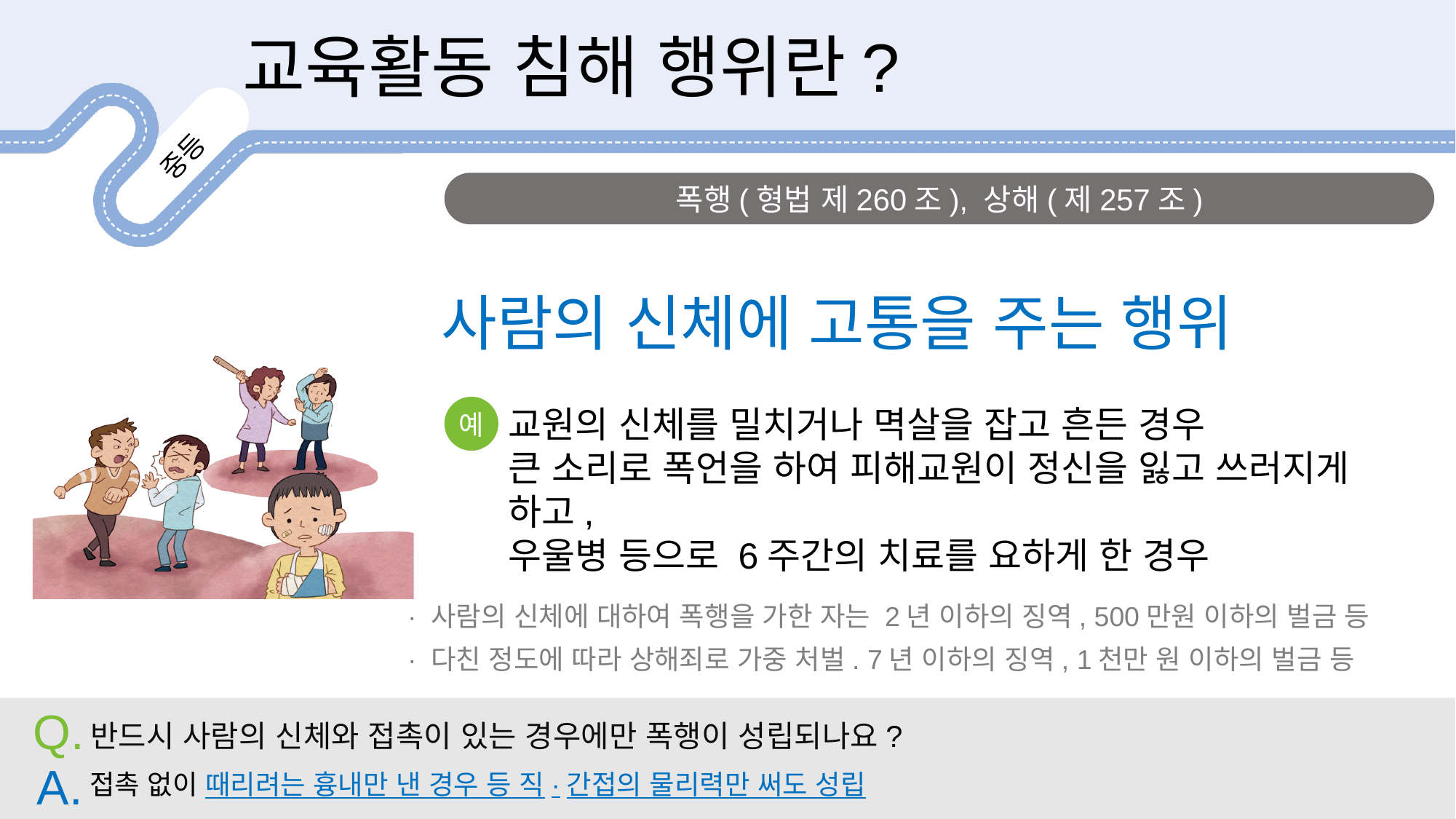

교육활동 침해 행위란?
폭행(형법 제260조), 상해(제257조)
사람의 신체에 고통을 주는 행위

교원의 신체를 밀치거나 멱살을 잡고 흔든 경우
큰 소리로 폭언을 하여 피해교원이 정신을 잃고 쓰러지게 하고,
우울병 등으로 6주간의 치료를 요하게 한 경우
예
· 사람의 신체에 대하여 폭행을 가한 자는 2년 이하의 징역, 500만원 이하의 벌금 등
· 다친 정도에 따라 상해죄로 가중 처벌. 7년 이하의 징역, 1천만 원 이하의 벌금 등
Q.

반드시 사람의 신체와 접촉이 있는 경우에만 폭행이 성립되나요?
A.
접촉 없이 때리려는 흉내만 낸 경우 등 직·간접의 물리력만 써도 성립